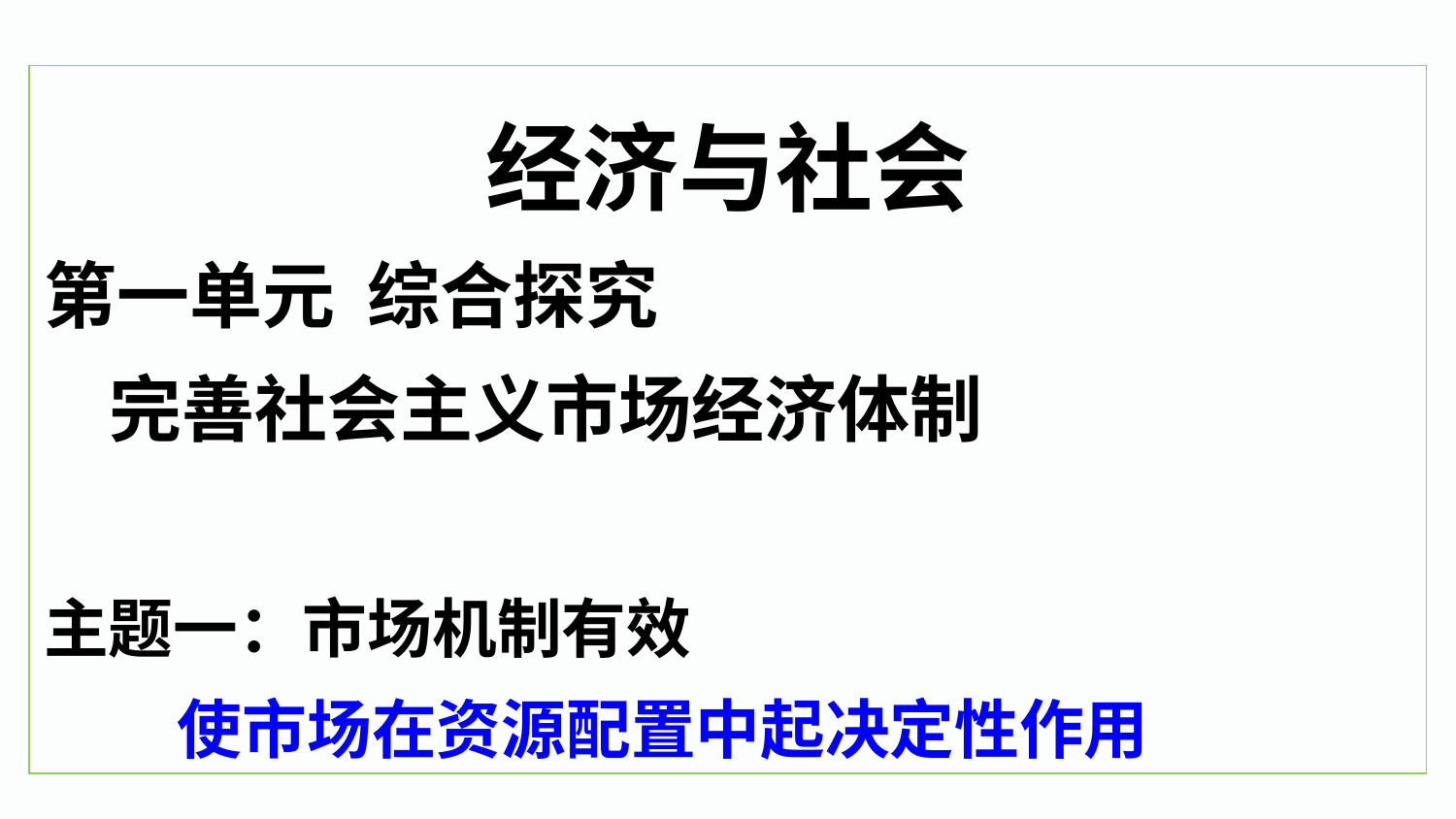

经济与社会
第一单元  综合探究
    完善社会主义市场经济体制

主题一：市场机制有效
        使市场在资源配置中起决定性作用